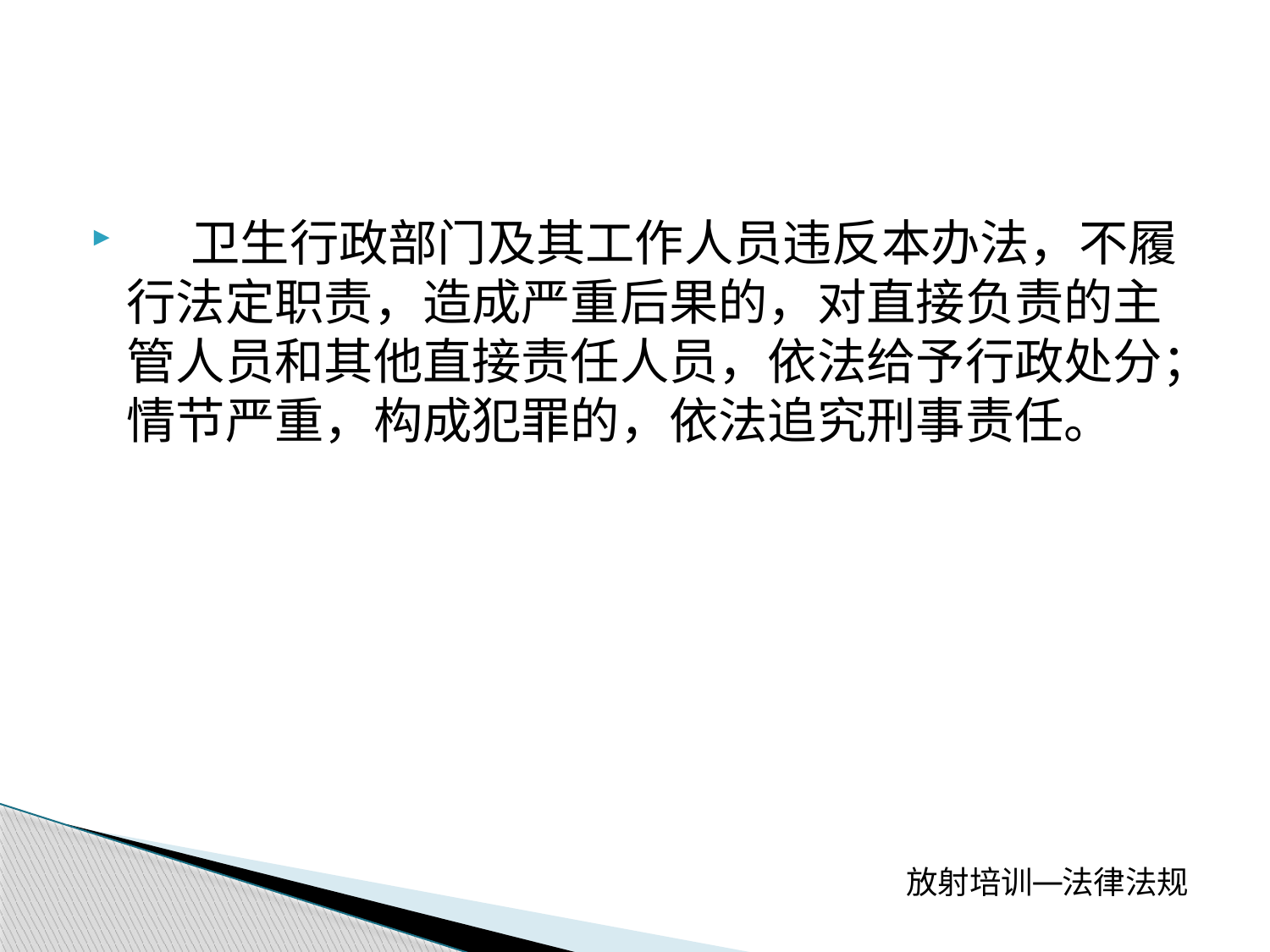

#
     卫生行政部门及其工作人员违反本办法，不履行法定职责，造成严重后果的，对直接负责的主管人员和其他直接责任人员，依法给予行政处分；情节严重，构成犯罪的，依法追究刑事责任。

放射培训—法律法规